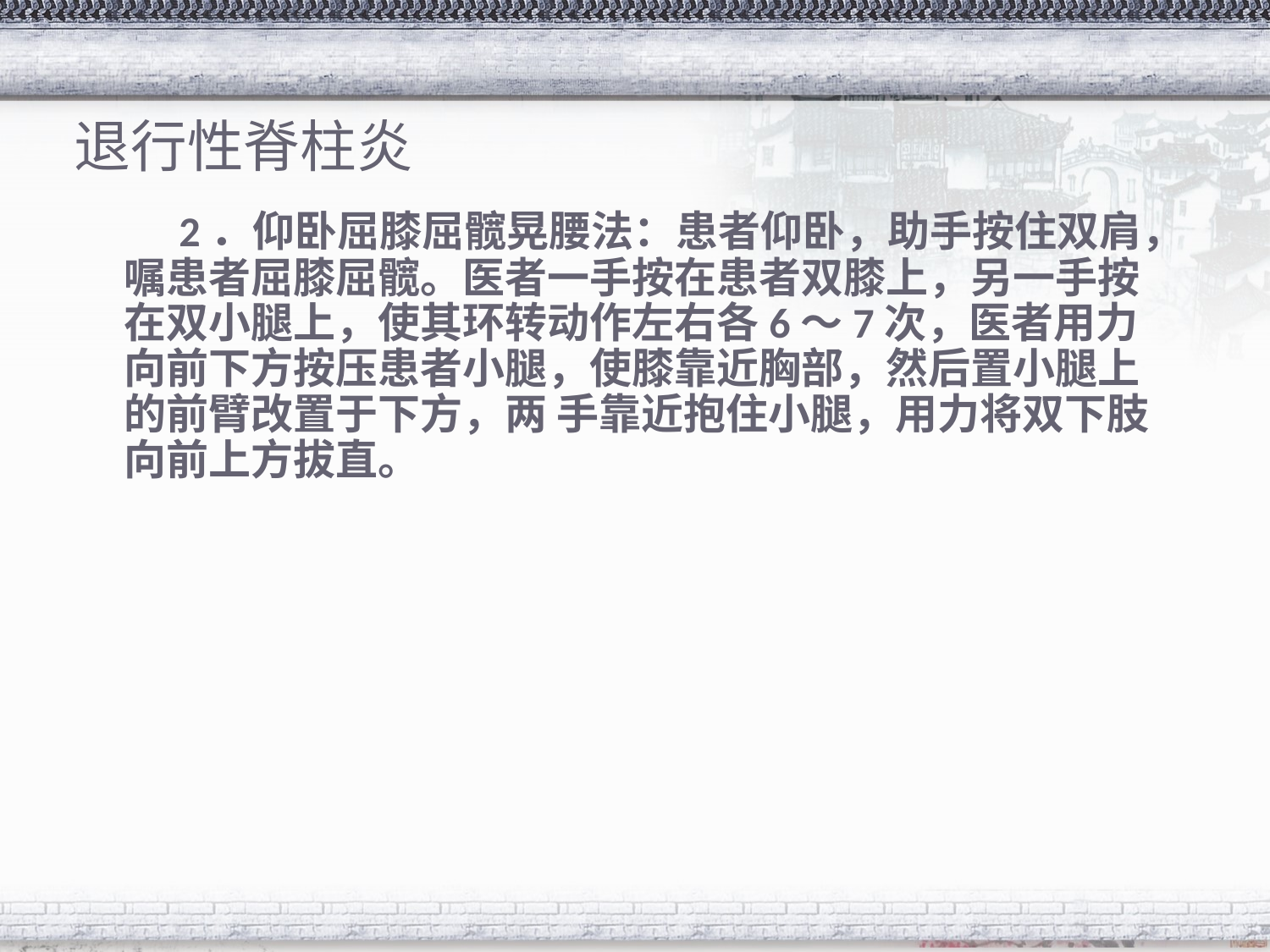

# 退行性脊柱炎
           2．仰卧屈膝屈髋晃腰法：患者仰卧，助手按住双肩，嘱患者屈膝屈髋。医者一手按在患者双膝上，另一手按在双小腿上，使其环转动作左右各6～7次，医者用力向前下方按压患者小腿，使膝靠近胸部，然后置小腿上的前臂改置于下方，两 手靠近抱住小腿，用力将双下肢向前上方拔直。